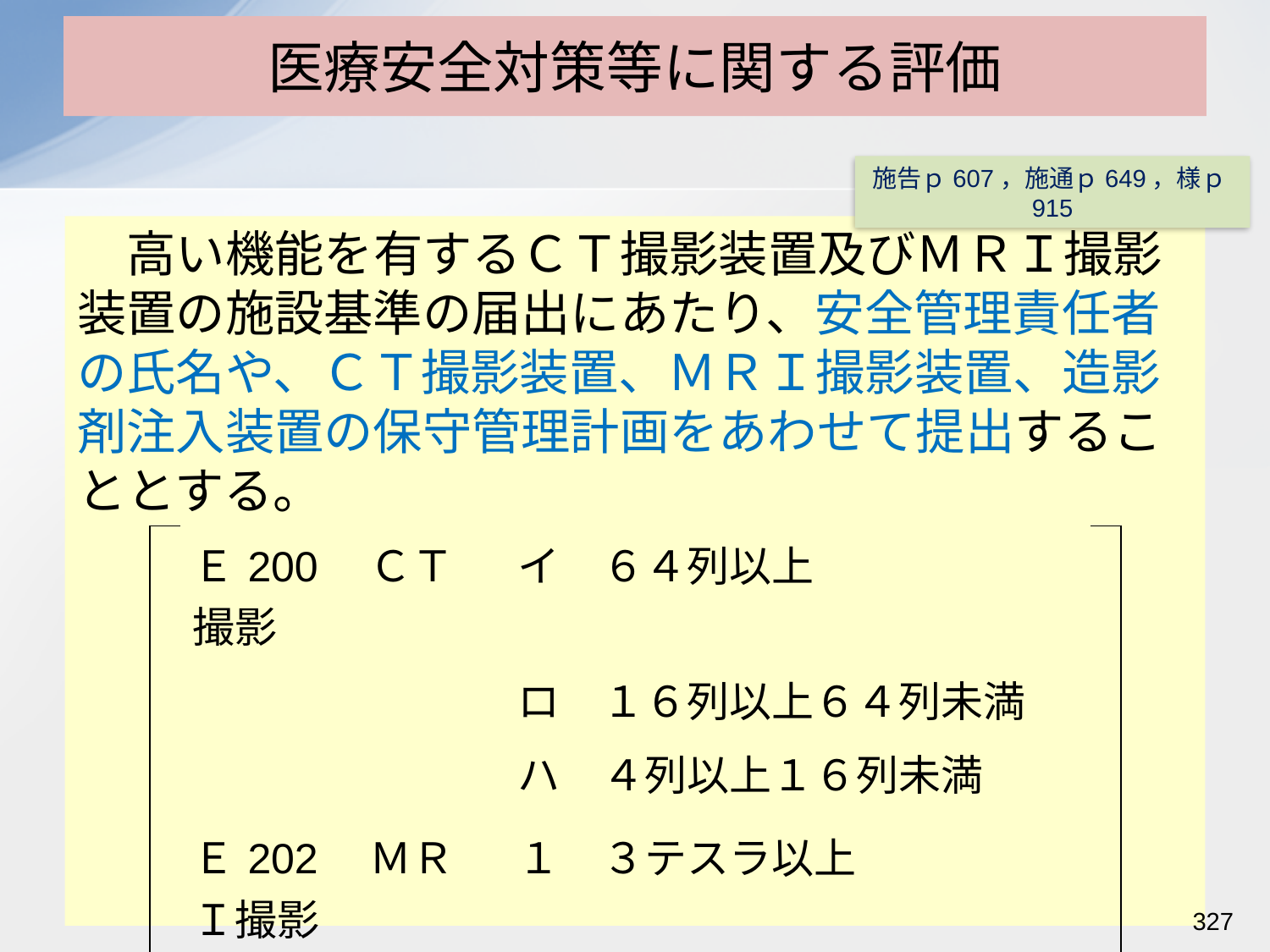

# 医療安全対策等に関する評価
施告ｐ607，施通ｐ649，様ｐ915
高い機能を有するＣＴ撮影装置及びＭＲＩ撮影装置の施設基準の届出にあたり、安全管理責任者の氏名や、ＣＴ撮影装置、ＭＲＩ撮影装置、造影剤注入装置の保守管理計画をあわせて提出することとする。

|  | Ｅ200　ＣＴ撮影 | イ　６４列以上 |  |
| --- | --- | --- | --- |
|  |  | ロ　１６列以上６４列未満 |  |
|  |  | ハ　４列以上１６列未満 |  |
|  | Ｅ202　ＭＲＩ撮影 | １　３テスラ以上 |  |
|  |  | ２　１.５テスラ以上３テスラ未満 |  |
327